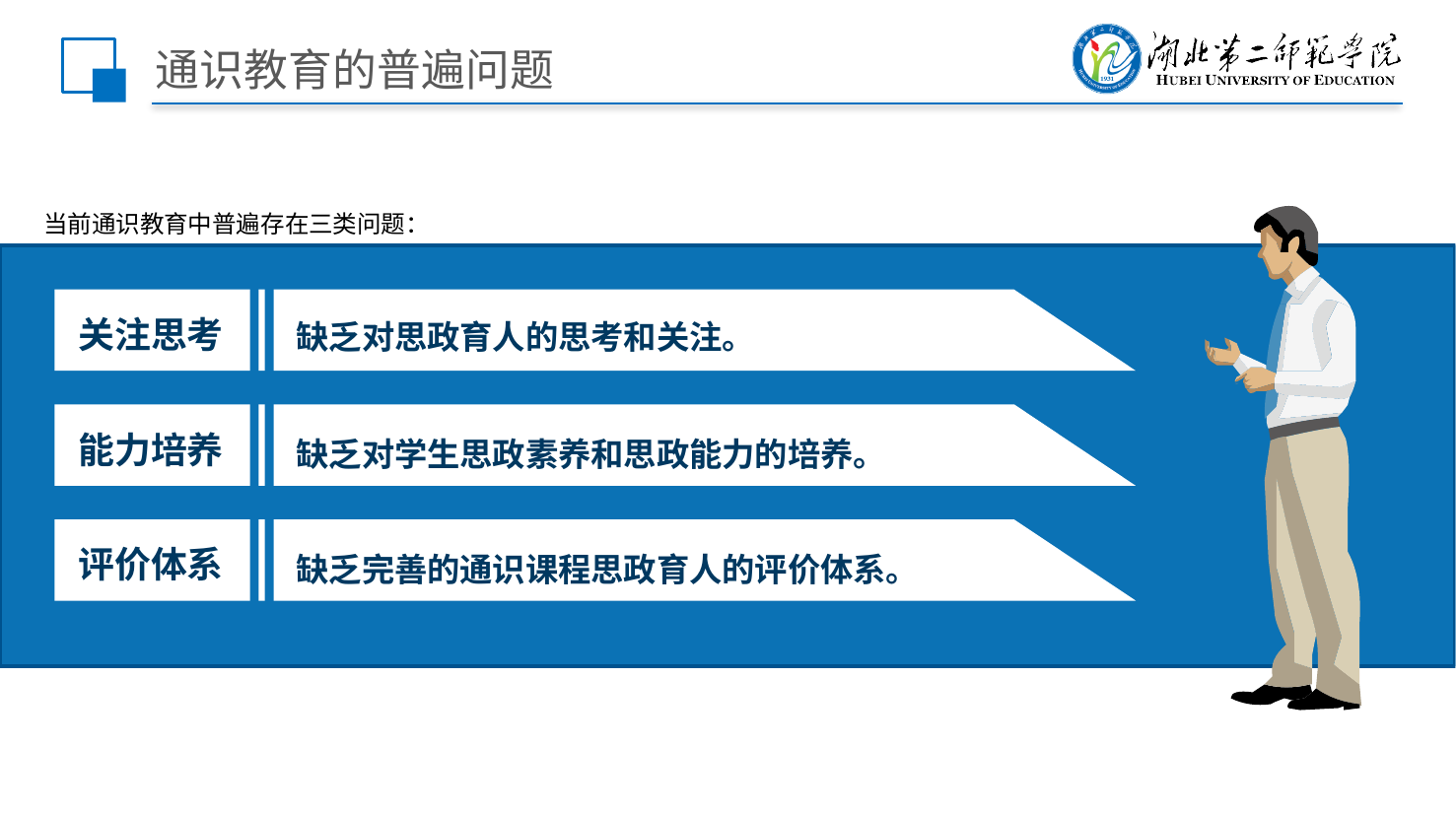

# 通识教育的普遍问题
当前通识教育中普遍存在三类问题：

缺乏对思政育人的思考和关注。
关注思考

缺乏对学生思政素养和思政能力的培养。
能力培养

缺乏完善的通识课程思政育人的评价体系。
评价体系